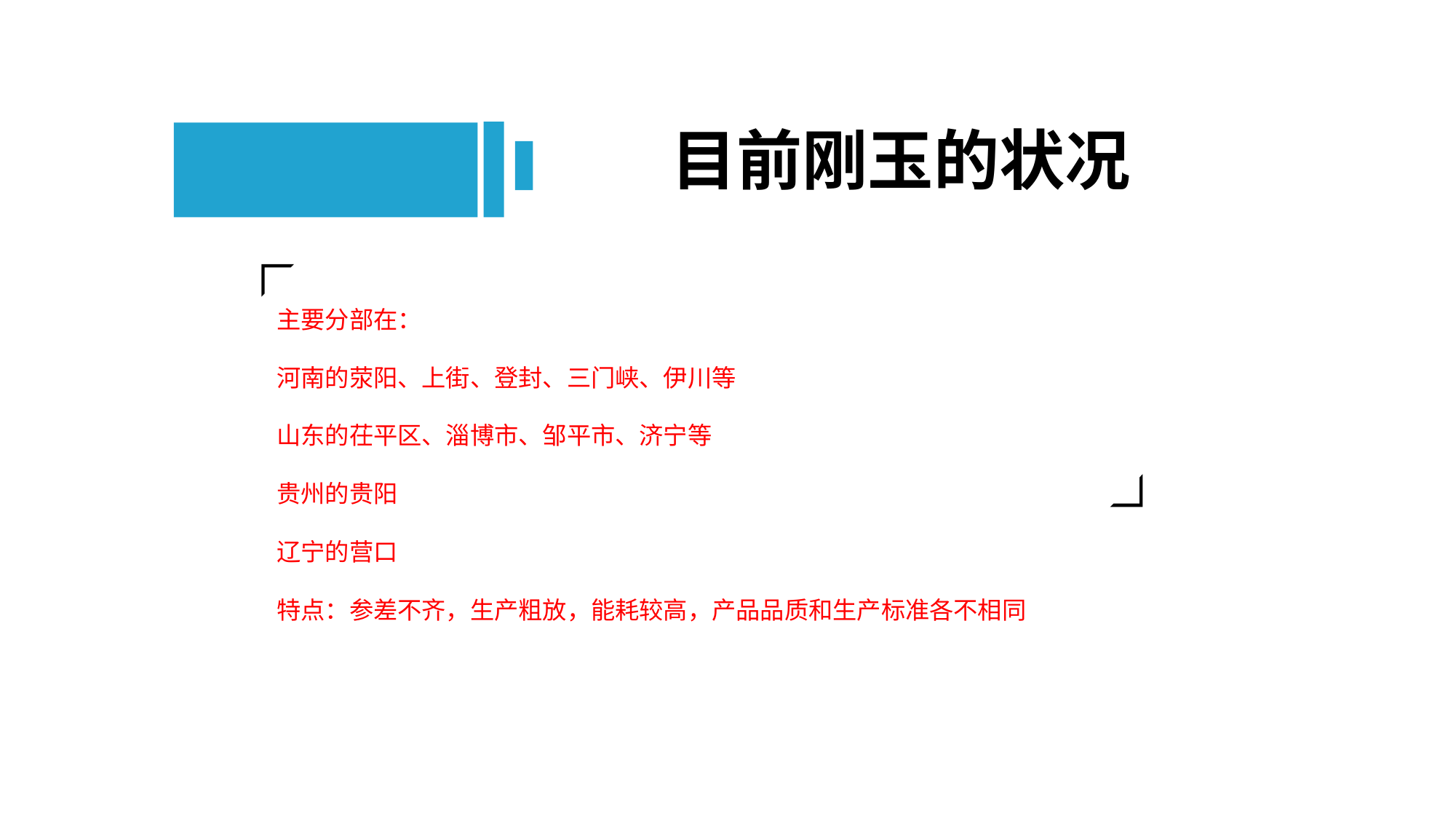

目前刚玉的状况

主要分部在：
河南的荥阳、上街、登封、三门峡、伊川等
山东的茌平区、淄博市、邹平市、济宁等
贵州的贵阳
辽宁的营口
特点：参差不齐，生产粗放，能耗较高，产品品质和生产标准各不相同